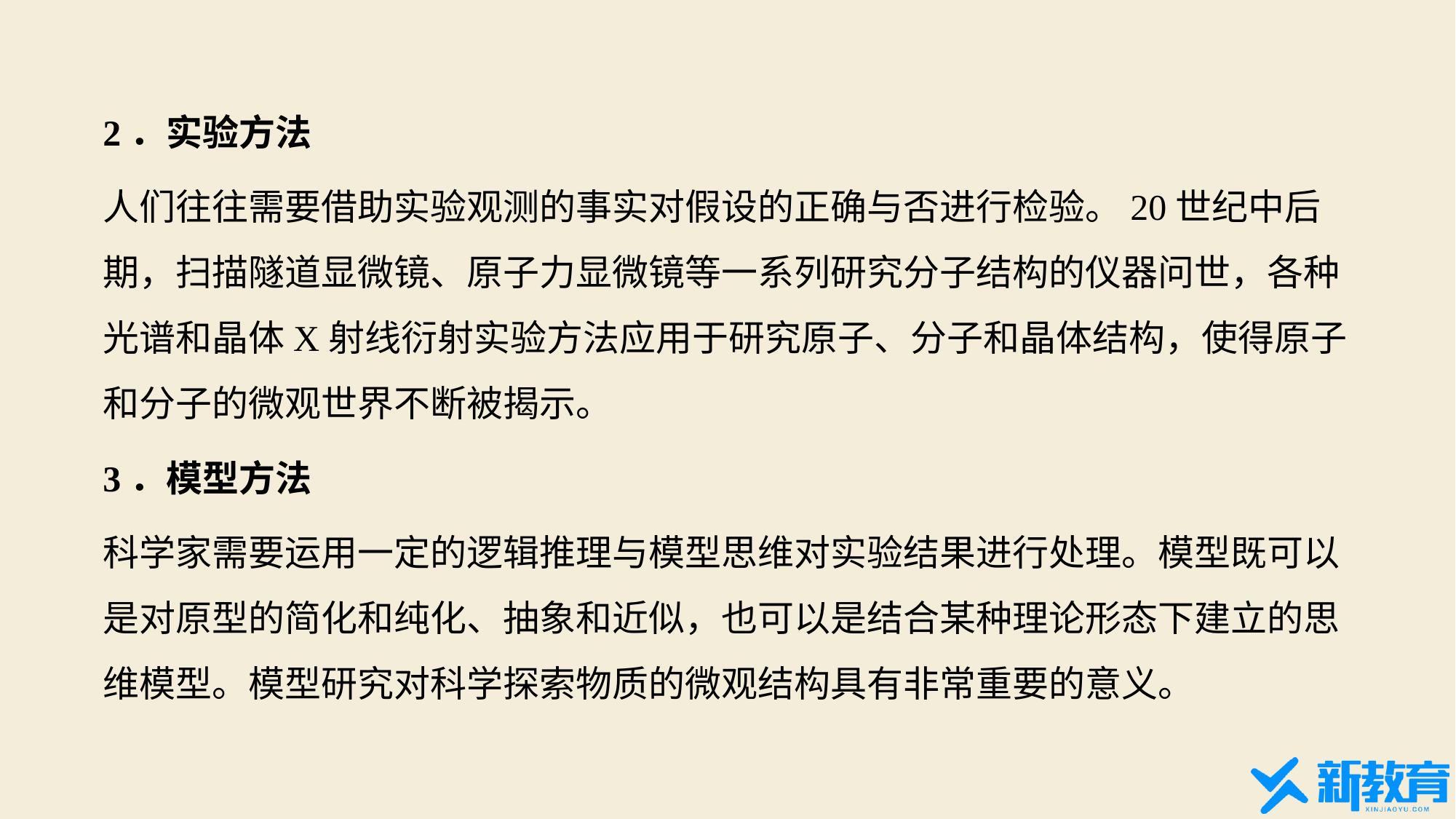

2．实验方法
人们往往需要借助实验观测的事实对假设的正确与否进行检验。20世纪中后期，扫描隧道显微镜、原子力显微镜等一系列研究分子结构的仪器问世，各种光谱和晶体X射线衍射实验方法应用于研究原子、分子和晶体结构，使得原子和分子的微观世界不断被揭示。
3．模型方法
科学家需要运用一定的逻辑推理与模型思维对实验结果进行处理。模型既可以是对原型的简化和纯化、抽象和近似，也可以是结合某种理论形态下建立的思维模型。模型研究对科学探索物质的微观结构具有非常重要的意义。